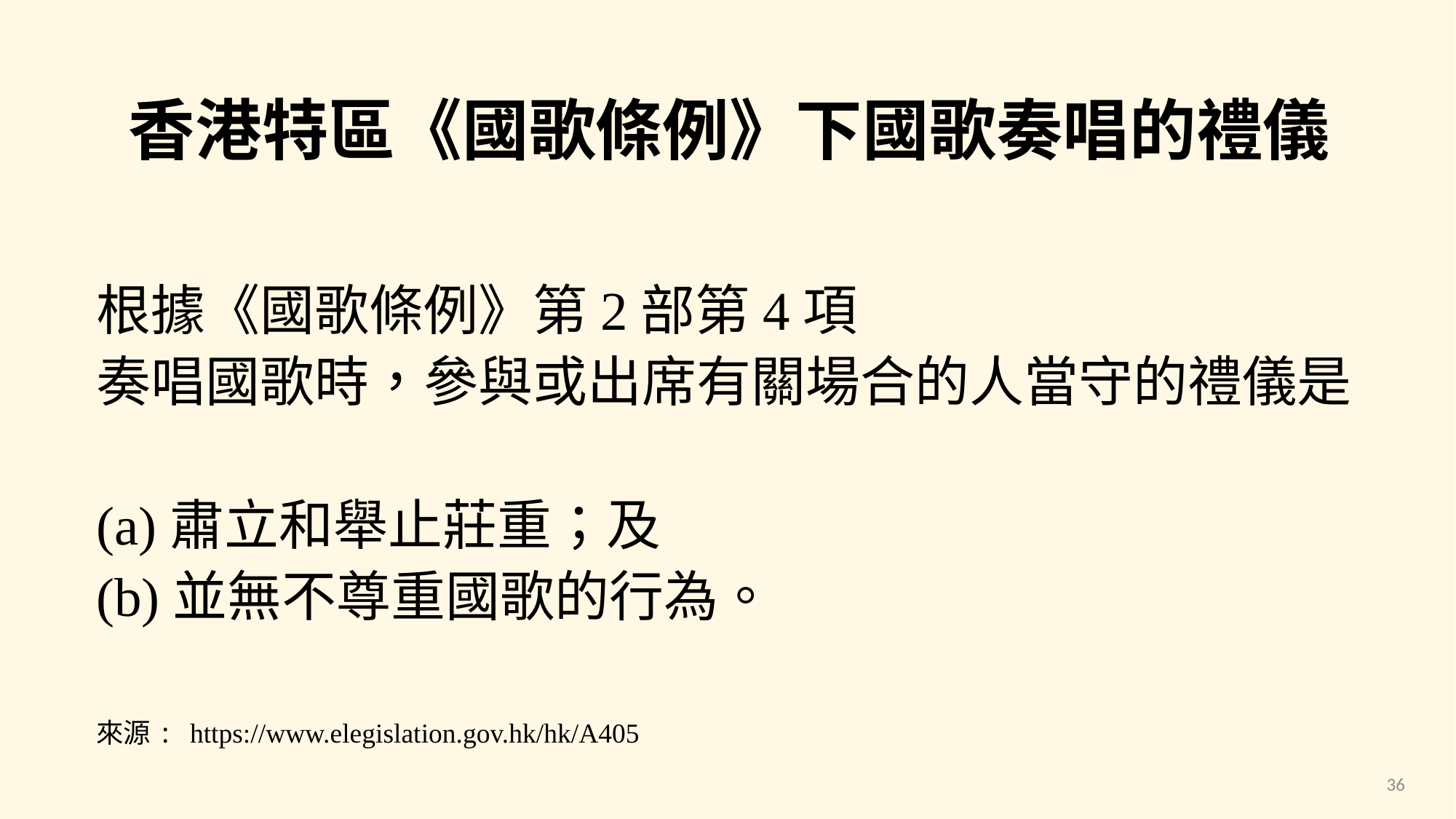

香港特區《國歌條例》下國歌奏唱的禮儀
根據《國歌條例》第2部第4項
奏唱國歌時，參與或出席有關場合的人當守的禮儀是

(a)肅立和舉止莊重；及
(b)並無不尊重國歌的行為。
來源: https://www.elegislation.gov.hk/hk/A405
36